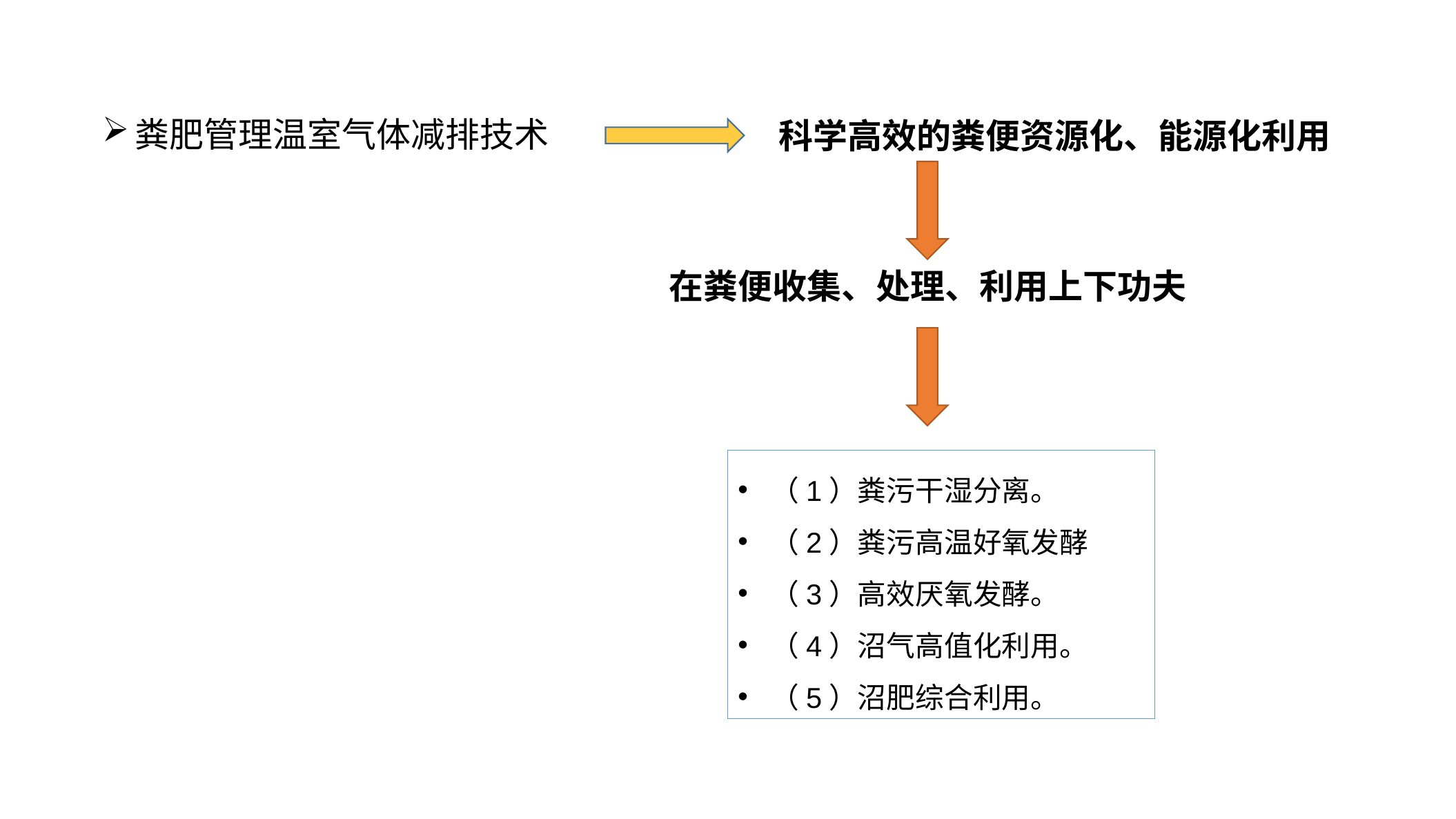

粪肥管理温室气体减排技术
科学高效的粪便资源化、能源化利用

在粪便收集、处理、利用上下功夫

（1）粪污干湿分离。
（2）粪污高温好氧发酵
（3）高效厌氧发酵。
（4）沼气高值化利用。
（5）沼肥综合利用。